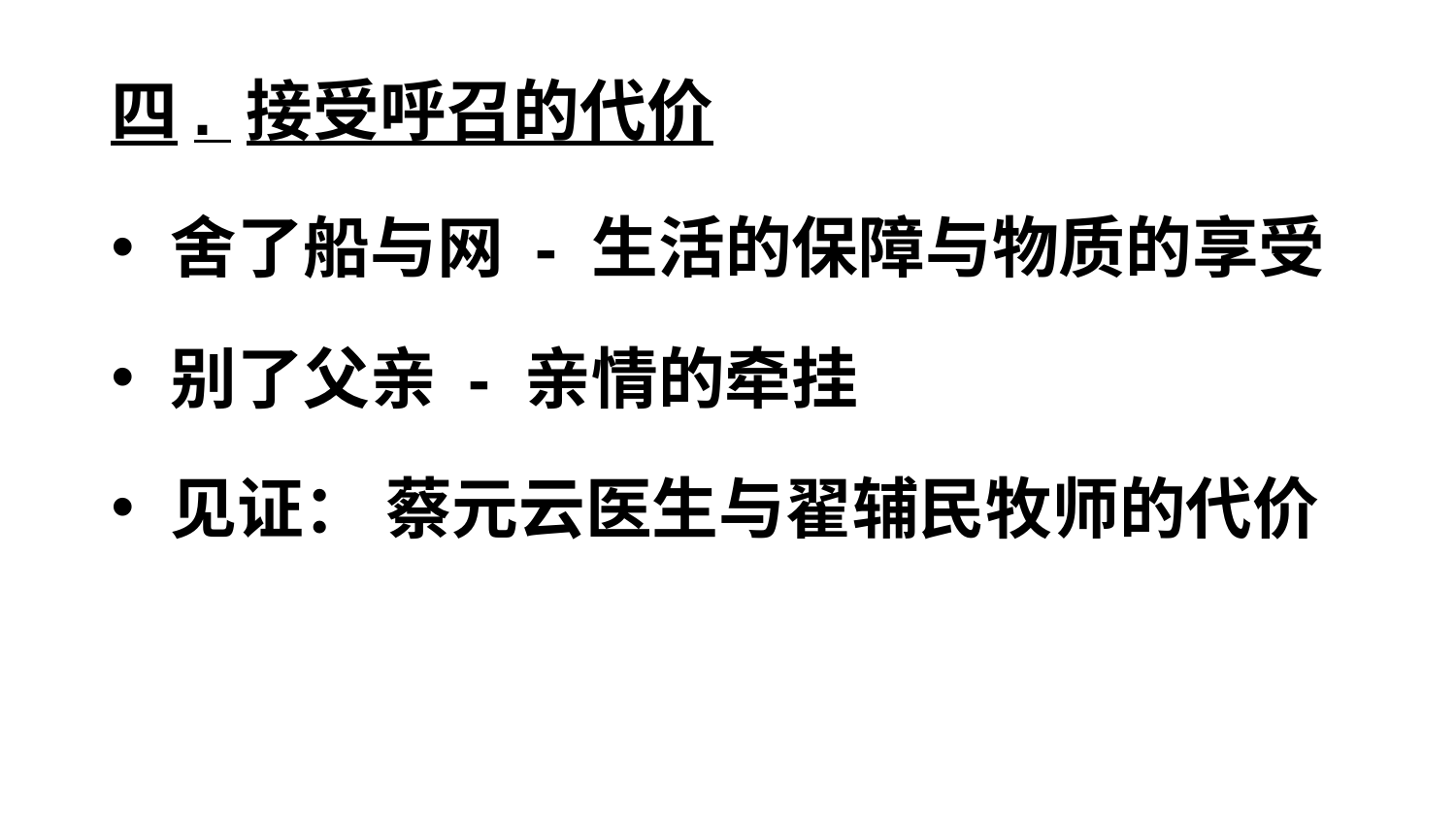

# 四. 接受呼召的代价
 舍了船与网 - 生活的保障与物质的享受
 别了父亲 - 亲情的牵挂
 见证： 蔡元云医生与翟辅民牧师的代价